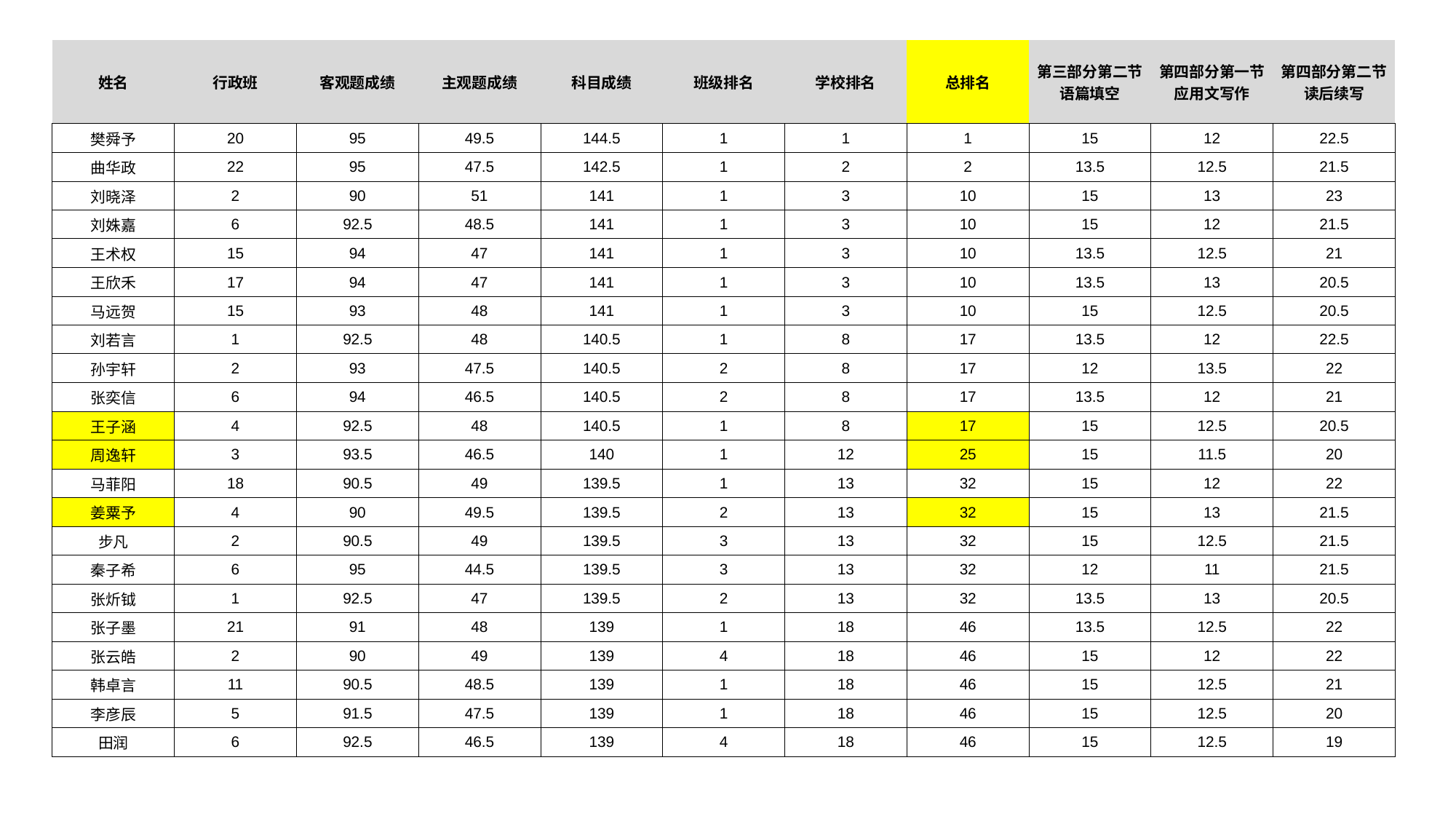

| 姓名 | 行政班 | 客观题成绩 | 主观题成绩 | 科目成绩 | 班级排名 | 学校排名 | 总排名 | 第三部分第二节语篇填空 | 第四部分第一节应用文写作 | 第四部分第二节读后续写 |
| --- | --- | --- | --- | --- | --- | --- | --- | --- | --- | --- |
| 樊舜予 | 20 | 95 | 49.5 | 144.5 | 1 | 1 | 1 | 15 | 12 | 22.5 |
| 曲华政 | 22 | 95 | 47.5 | 142.5 | 1 | 2 | 2 | 13.5 | 12.5 | 21.5 |
| 刘晓泽 | 2 | 90 | 51 | 141 | 1 | 3 | 10 | 15 | 13 | 23 |
| 刘姝嘉 | 6 | 92.5 | 48.5 | 141 | 1 | 3 | 10 | 15 | 12 | 21.5 |
| 王术权 | 15 | 94 | 47 | 141 | 1 | 3 | 10 | 13.5 | 12.5 | 21 |
| 王欣禾 | 17 | 94 | 47 | 141 | 1 | 3 | 10 | 13.5 | 13 | 20.5 |
| 马远贺 | 15 | 93 | 48 | 141 | 1 | 3 | 10 | 15 | 12.5 | 20.5 |
| 刘若言 | 1 | 92.5 | 48 | 140.5 | 1 | 8 | 17 | 13.5 | 12 | 22.5 |
| 孙宇轩 | 2 | 93 | 47.5 | 140.5 | 2 | 8 | 17 | 12 | 13.5 | 22 |
| 张奕信 | 6 | 94 | 46.5 | 140.5 | 2 | 8 | 17 | 13.5 | 12 | 21 |
| 王子涵 | 4 | 92.5 | 48 | 140.5 | 1 | 8 | 17 | 15 | 12.5 | 20.5 |
| 周逸轩 | 3 | 93.5 | 46.5 | 140 | 1 | 12 | 25 | 15 | 11.5 | 20 |
| 马菲阳 | 18 | 90.5 | 49 | 139.5 | 1 | 13 | 32 | 15 | 12 | 22 |
| 姜粟予 | 4 | 90 | 49.5 | 139.5 | 2 | 13 | 32 | 15 | 13 | 21.5 |
| 步凡 | 2 | 90.5 | 49 | 139.5 | 3 | 13 | 32 | 15 | 12.5 | 21.5 |
| 秦子希 | 6 | 95 | 44.5 | 139.5 | 3 | 13 | 32 | 12 | 11 | 21.5 |
| 张炘钺 | 1 | 92.5 | 47 | 139.5 | 2 | 13 | 32 | 13.5 | 13 | 20.5 |
| 张子墨 | 21 | 91 | 48 | 139 | 1 | 18 | 46 | 13.5 | 12.5 | 22 |
| 张云皓 | 2 | 90 | 49 | 139 | 4 | 18 | 46 | 15 | 12 | 22 |
| 韩卓言 | 11 | 90.5 | 48.5 | 139 | 1 | 18 | 46 | 15 | 12.5 | 21 |
| 李彦辰 | 5 | 91.5 | 47.5 | 139 | 1 | 18 | 46 | 15 | 12.5 | 20 |
| 田润 | 6 | 92.5 | 46.5 | 139 | 4 | 18 | 46 | 15 | 12.5 | 19 |